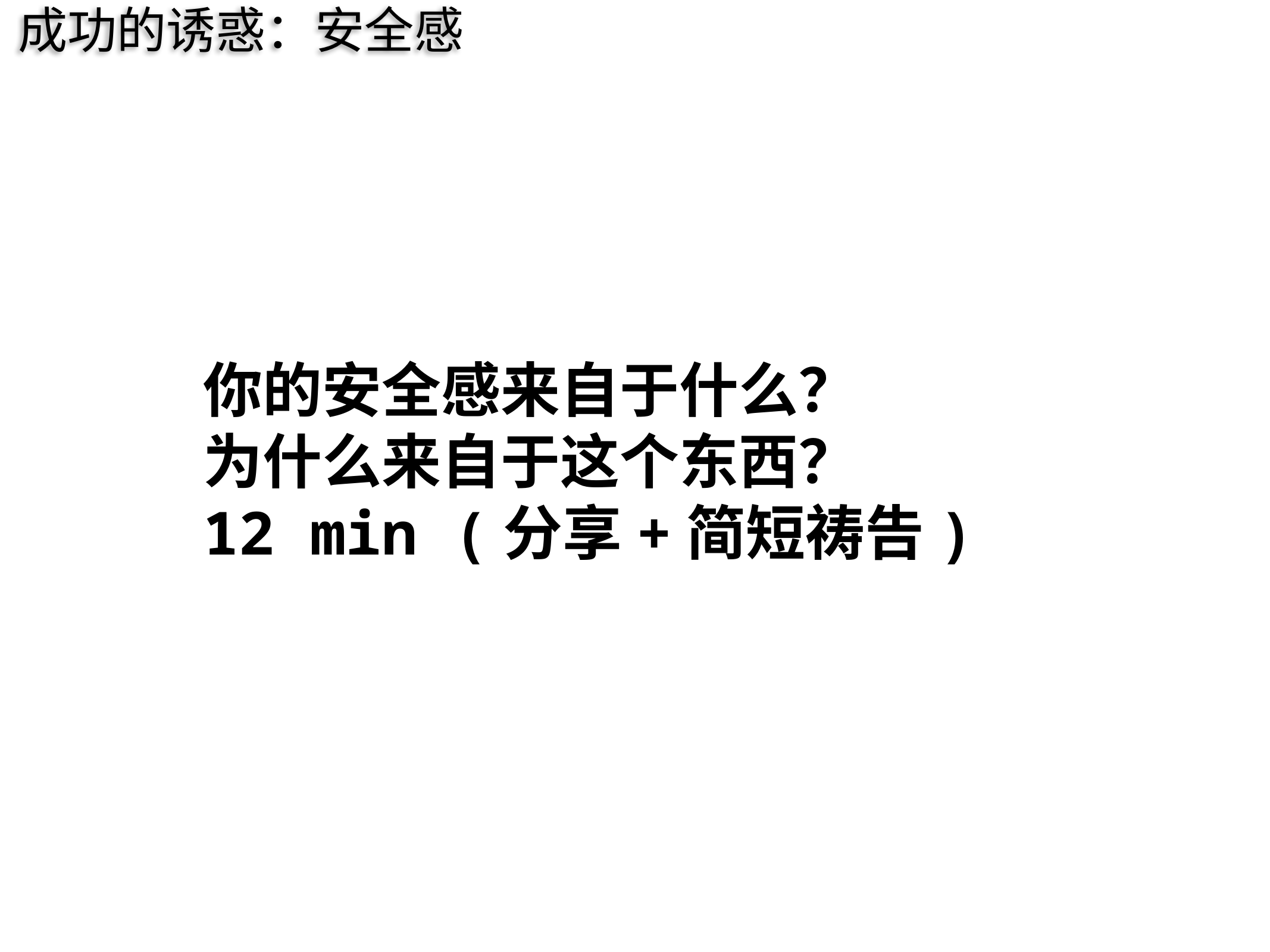

成功的诱惑：安全感
你的安全感来自于什么？
为什么来自于这个东西？
12 min (分享+简短祷告)